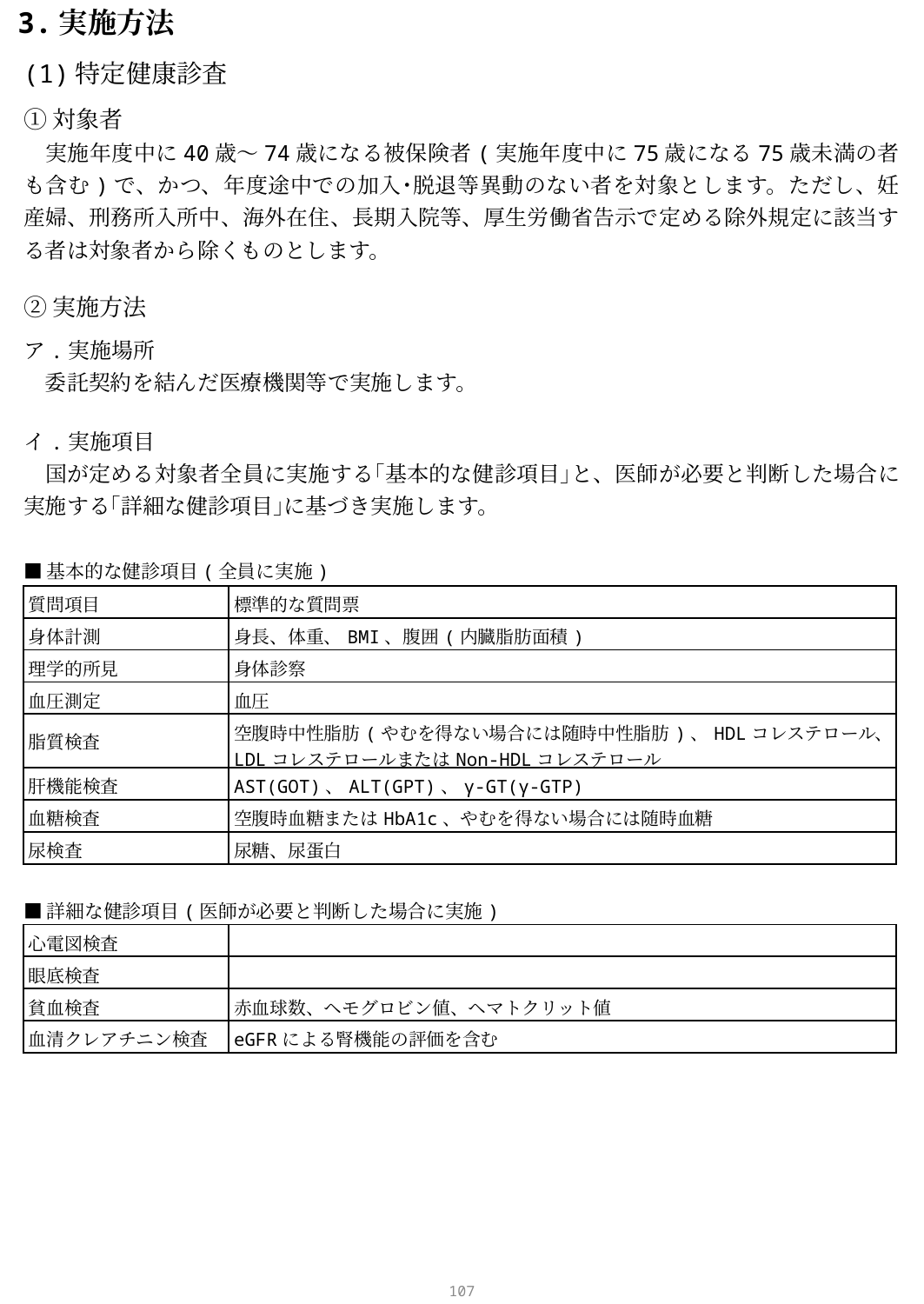

3.実施方法
(1)特定健康診査
①対象者
　実施年度中に40歳～74歳になる被保険者(実施年度中に75歳になる75歳未満の者も含む)で、かつ、年度途中での加入･脱退等異動のない者を対象とします。ただし、妊産婦、刑務所入所中、海外在住、長期入院等、厚生労働省告示で定める除外規定に該当する者は対象者から除くものとします。
②実施方法
ア.実施場所
　委託契約を結んだ医療機関等で実施します。
イ.実施項目
　国が定める対象者全員に実施する｢基本的な健診項目｣と、医師が必要と判断した場合に実施する｢詳細な健診項目｣に基づき実施します。
■基本的な健診項目(全員に実施)
| 質問項目 | 標準的な質問票 |
| --- | --- |
| 身体計測 | 身長、体重、BMI、腹囲(内臓脂肪面積) |
| 理学的所見 | 身体診察 |
| 血圧測定 | 血圧 |
| 脂質検査 | 空腹時中性脂肪(やむを得ない場合には随時中性脂肪)、HDLコレステロール、LDLコレステロールまたはNon-HDLコレステロール |
| 肝機能検査 | AST(GOT)、ALT(GPT)、γ-GT(γ-GTP) |
| 血糖検査 | 空腹時血糖またはHbA1c、やむを得ない場合には随時血糖 |
| 尿検査 | 尿糖、尿蛋白 |
■詳細な健診項目(医師が必要と判断した場合に実施)
| 心電図検査 |  |
| --- | --- |
| 眼底検査 |  |
| 貧血検査 | 赤血球数、ヘモグロビン値、ヘマトクリット値 |
| 血清クレアチニン検査 | eGFRによる腎機能の評価を含む |
107